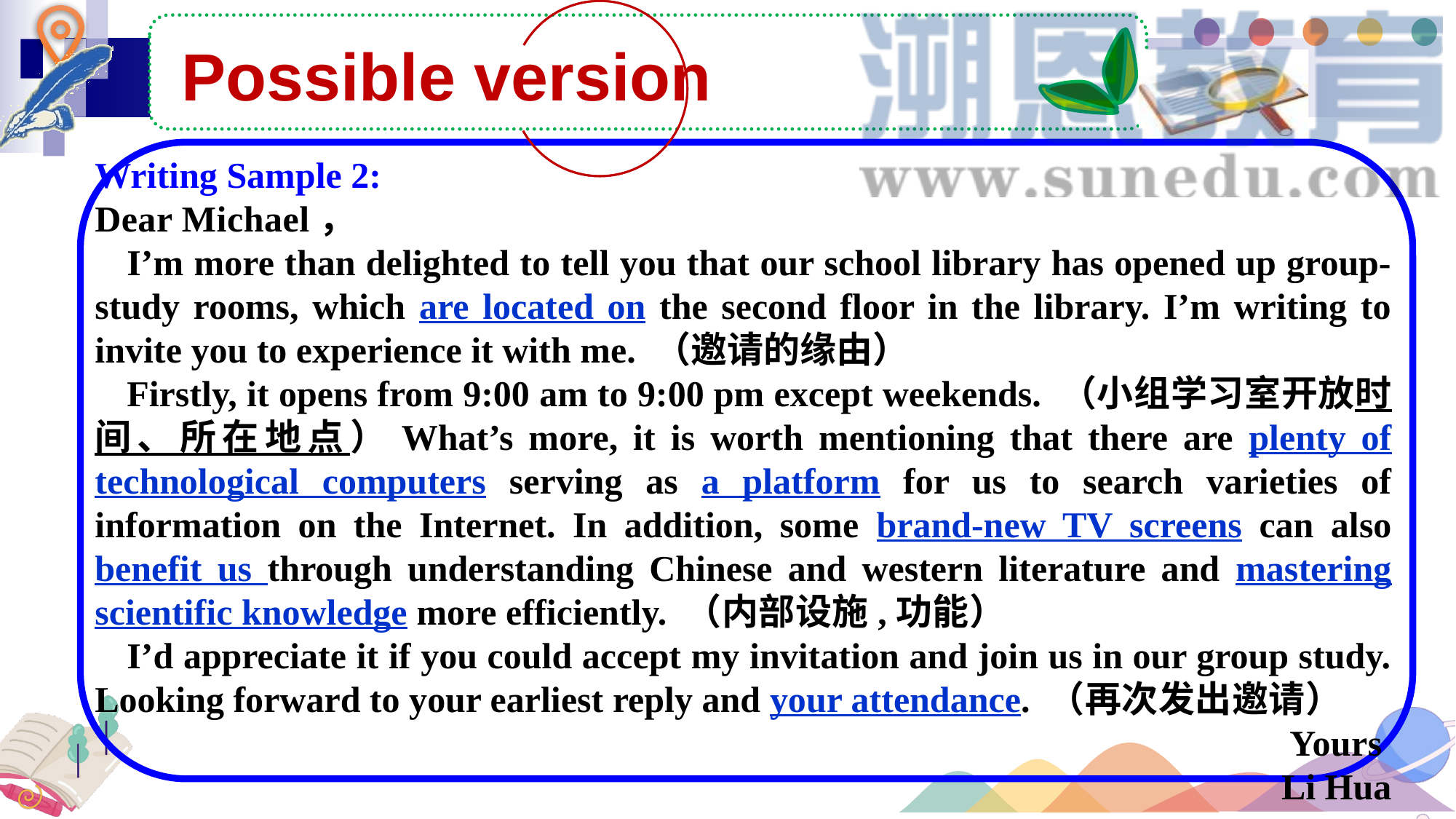

Possible version
Writing Sample 2:
Dear Michael，
I’m more than delighted to tell you that our school library has opened up group-study rooms, which are located on the second floor in the library. I’m writing to invite you to experience it with me. （邀请的缘由）
Firstly, it opens from 9:00 am to 9:00 pm except weekends. （小组学习室开放时间、所在地点）What’s more, it is worth mentioning that there are plenty of technological computers serving as a platform for us to search varieties of information on the Internet. In addition, some brand-new TV screens can also benefit us through understanding Chinese and western literature and mastering scientific knowledge more efficiently. （内部设施,功能）
I’d appreciate it if you could accept my invitation and join us in our group study. Looking forward to your earliest reply and your attendance. （再次发出邀请）
Yours
Li Hua